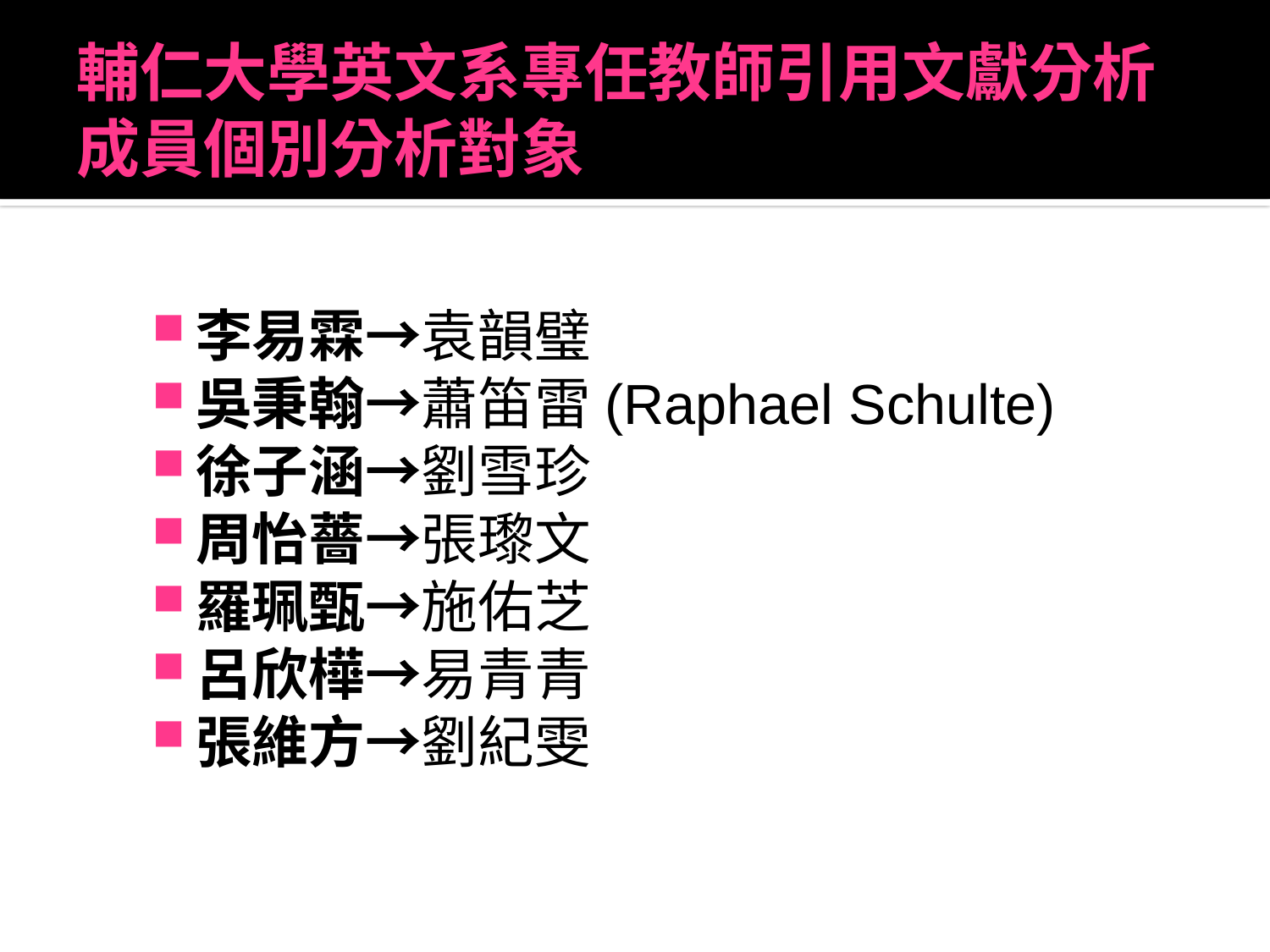

# 輔仁大學英文系專任教師引用文獻分析 成員個別分析對象
李易霖→袁韻璧
吳秉翰→蕭笛雷(Raphael Schulte)
徐子涵→劉雪珍
周怡薔→張瓈文
羅珮甄→施佑芝
呂欣樺→易青青
張維方→劉紀雯